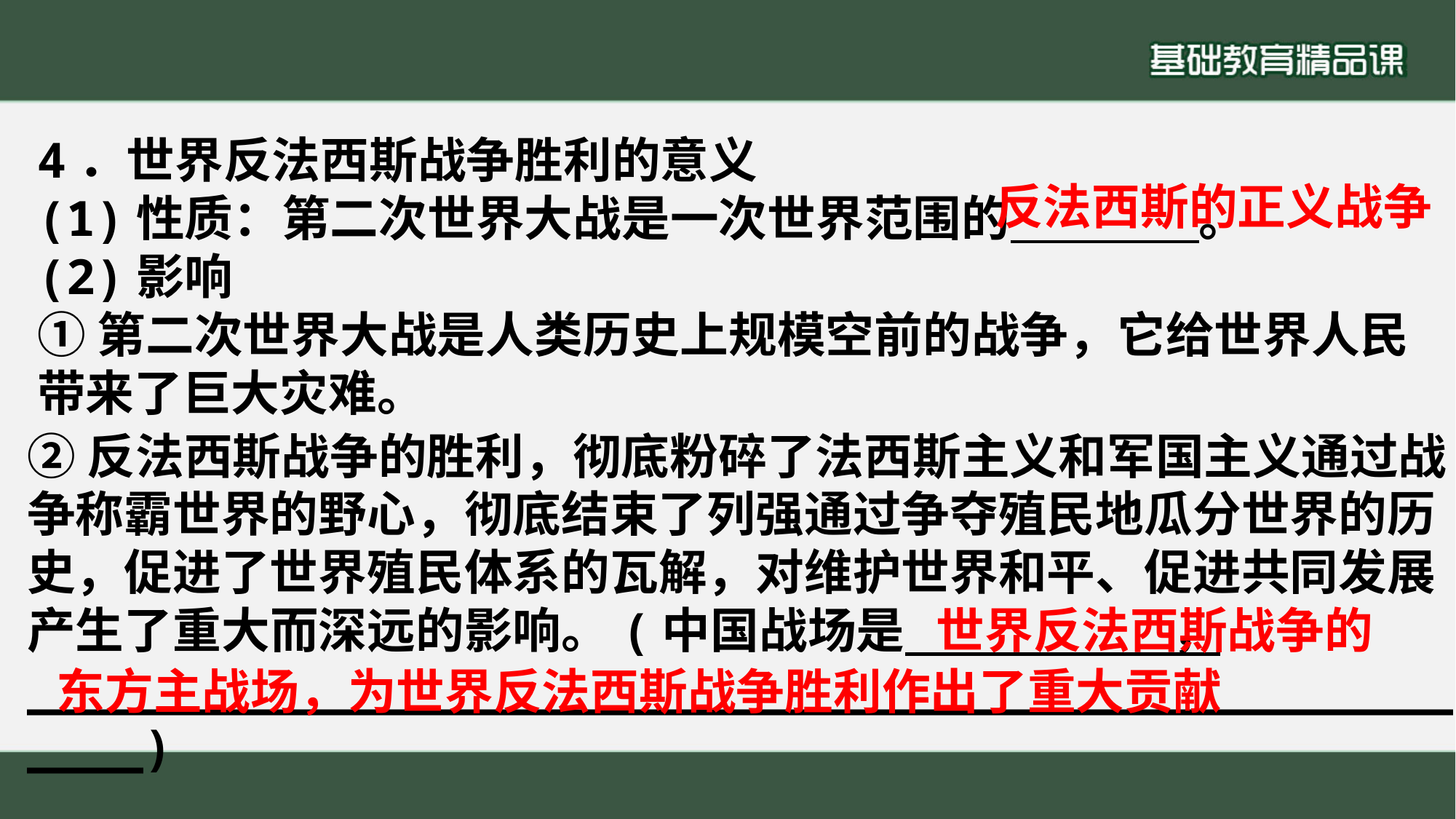

4．世界反法西斯战争胜利的意义(1)性质：第二次世界大战是一次世界范围的                 。(2)影响①第二次世界大战是人类历史上规模空前的战争，它给世界人民带来了巨大灾难。
反法西斯的正义战争
②反法西斯战争的胜利，彻底粉碎了法西斯主义和军国主义通过战争称霸世界的野心，彻底结束了列强通过争夺殖民地瓜分世界的历史，促进了世界殖民体系的瓦解，对维护世界和平、促进共同发展产生了重大而深远的影响。(中国战场是                        ，
_____________________________________________________)
世界反法西斯战争的
东方主战场，为世界反法西斯战争胜利作出了重大贡献